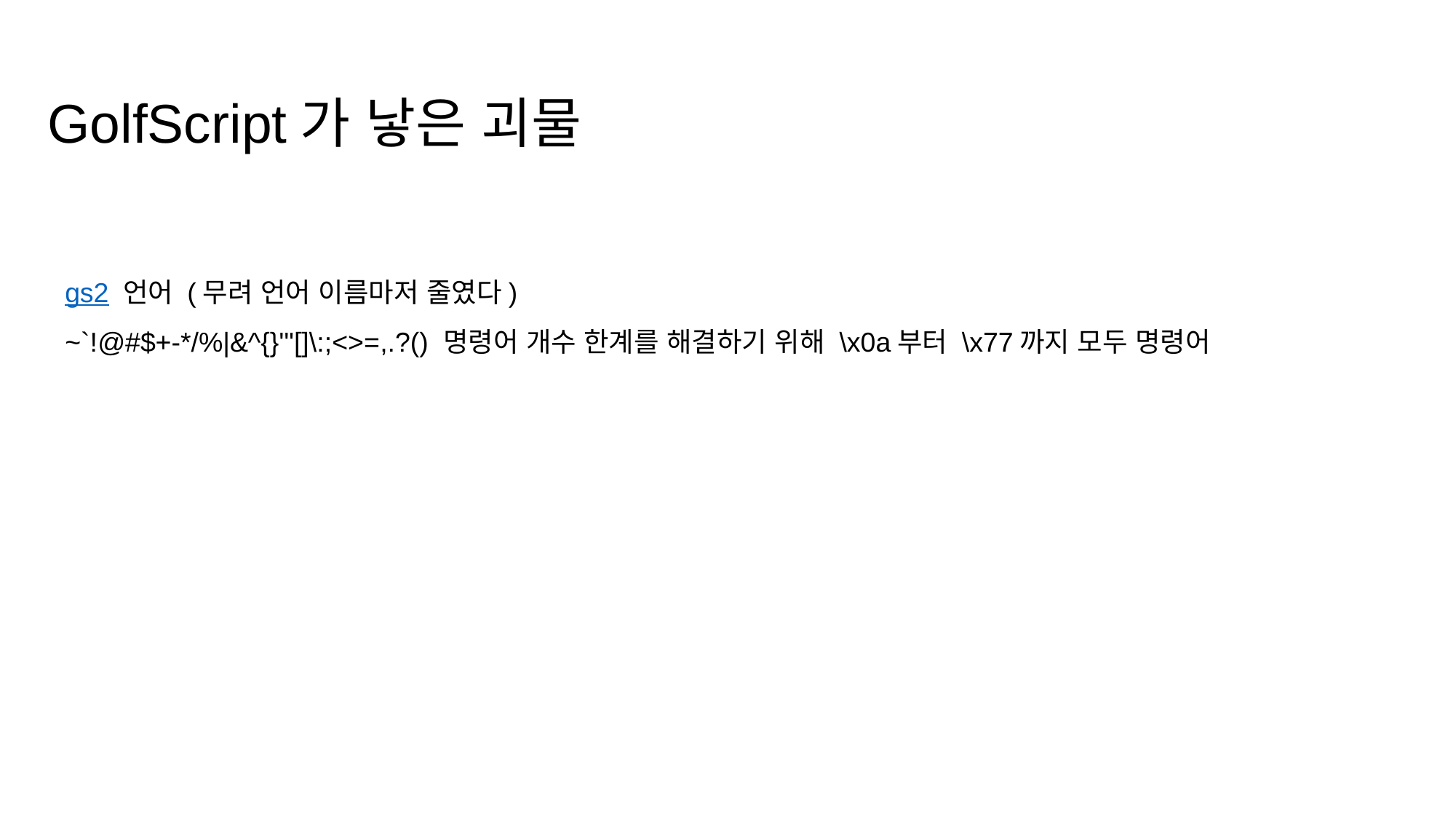

GolfScript가 낳은 괴물
gs2 언어 (무려 언어 이름마저 줄였다)
~`!@#$+-*/%|&^{}'"[]\:;<>=,.?() 명령어 개수 한계를 해결하기 위해 \x0a부터 \x77까지 모두 명령어